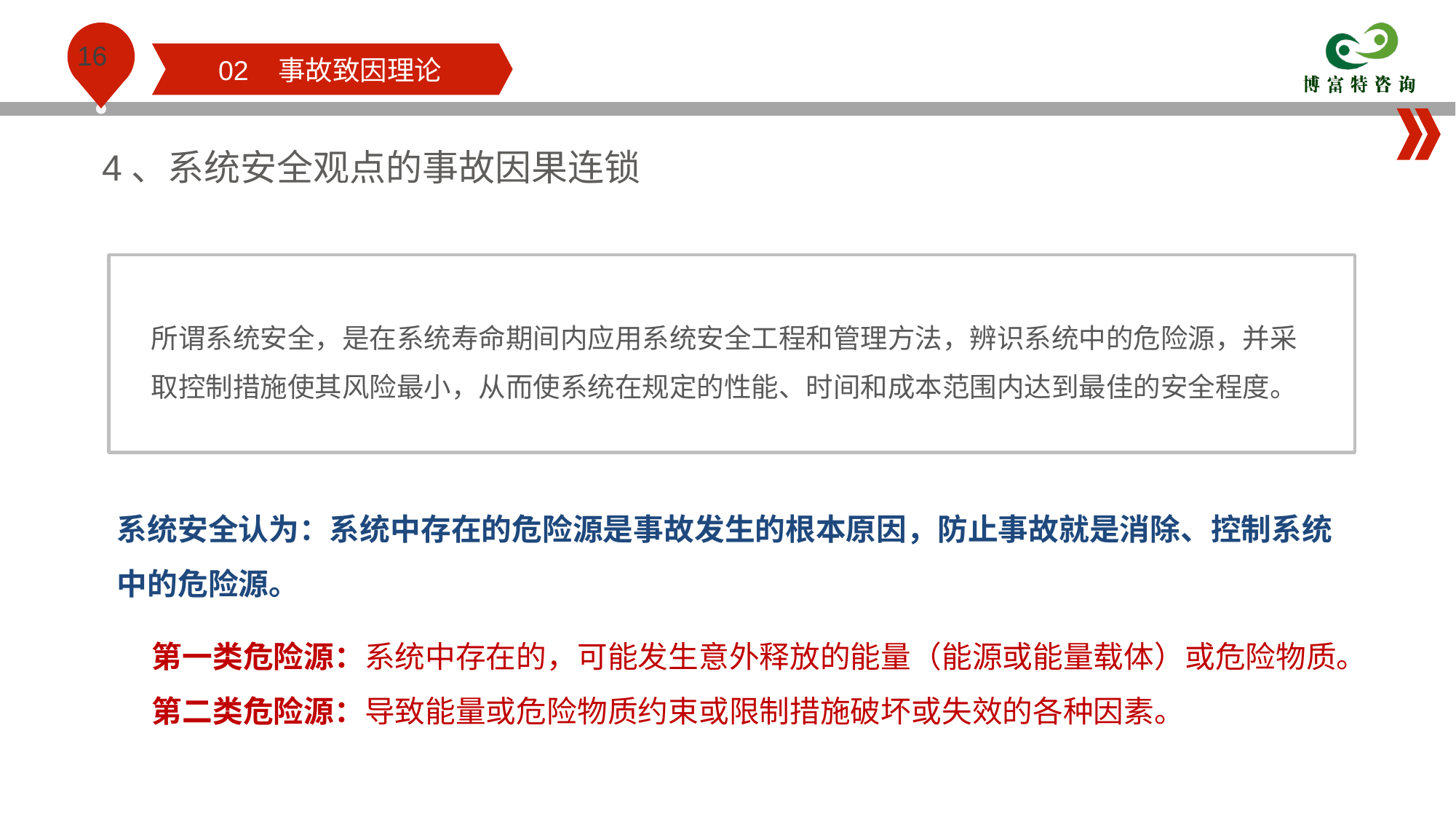

02   事故致因理论
4、系统安全观点的事故因果连锁

所谓系统安全，是在系统寿命期间内应用系统安全工程和管理方法，辨识系统中的危险源，并采取控制措施使其风险最小，从而使系统在规定的性能、时间和成本范围内达到最佳的安全程度。
系统安全认为：系统中存在的危险源是事故发生的根本原因，防止事故就是消除、控制系统中的危险源。
    第一类危险源：系统中存在的，可能发生意外释放的能量（能源或能量载体）或危险物质。
    第二类危险源：导致能量或危险物质约束或限制措施破坏或失效的各种因素。